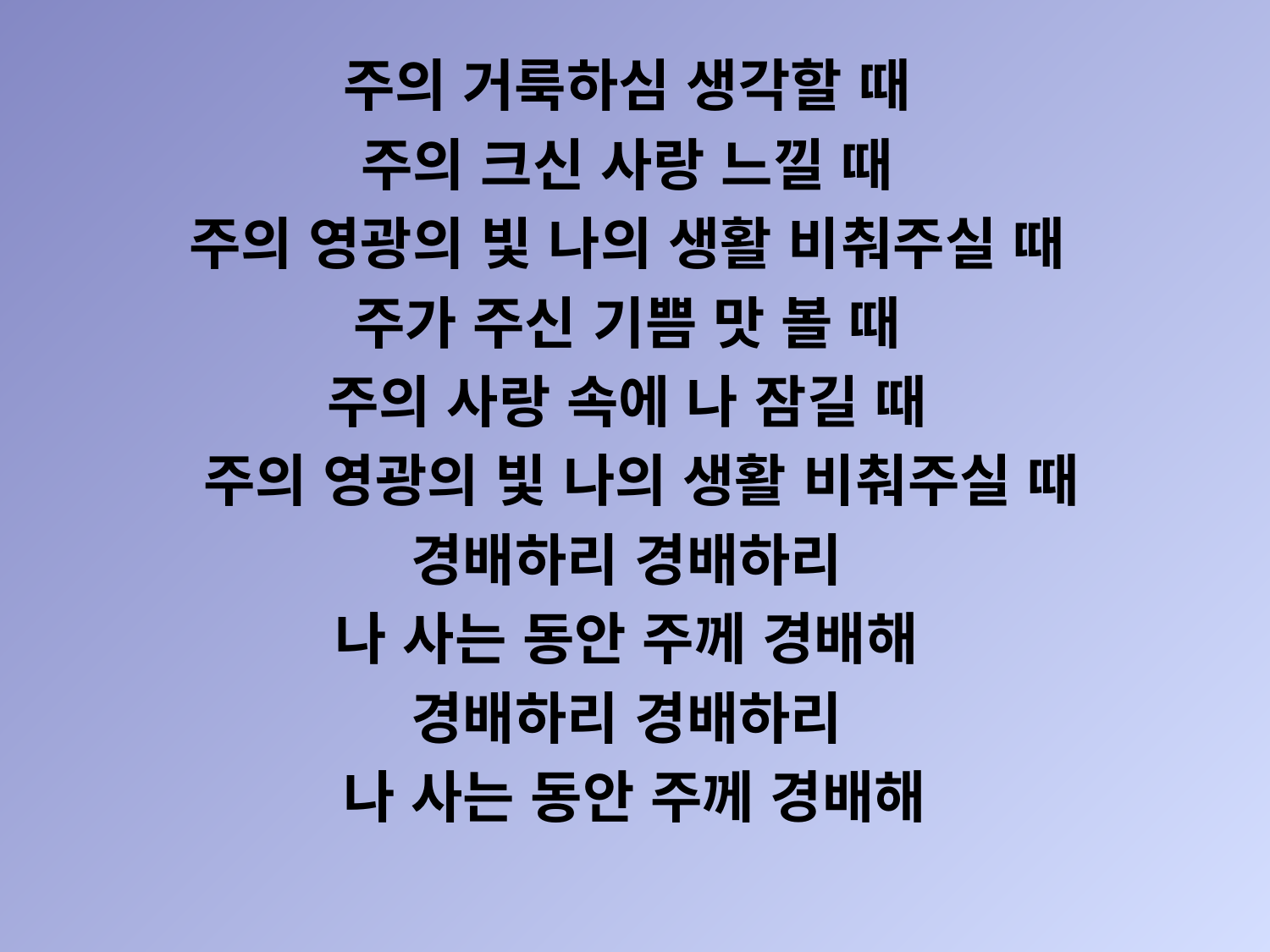

주의 거룩하심 생각할 때
주의 크신 사랑 느낄 때
주의 영광의 빛 나의 생활 비춰주실 때
주가 주신 기쁨 맛 볼 때
주의 사랑 속에 나 잠길 때
 주의 영광의 빛 나의 생활 비춰주실 때
경배하리 경배하리
나 사는 동안 주께 경배해
경배하리 경배하리
나 사는 동안 주께 경배해